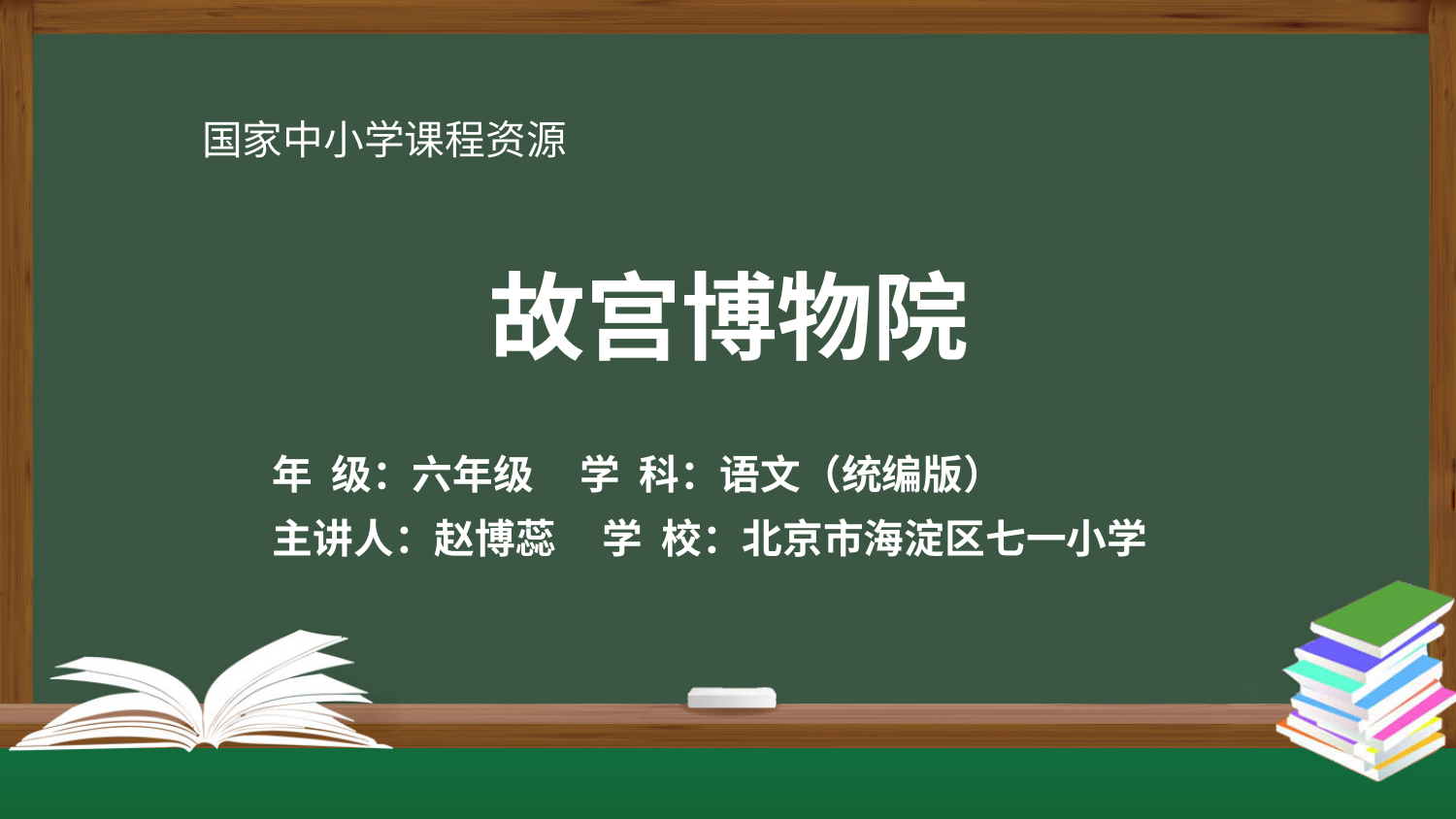

国家中小学课程资源
# 故宫博物院
年  级：六年级     学  科：语文（统编版）
主讲人：赵博蕊     学  校：北京市海淀区七一小学